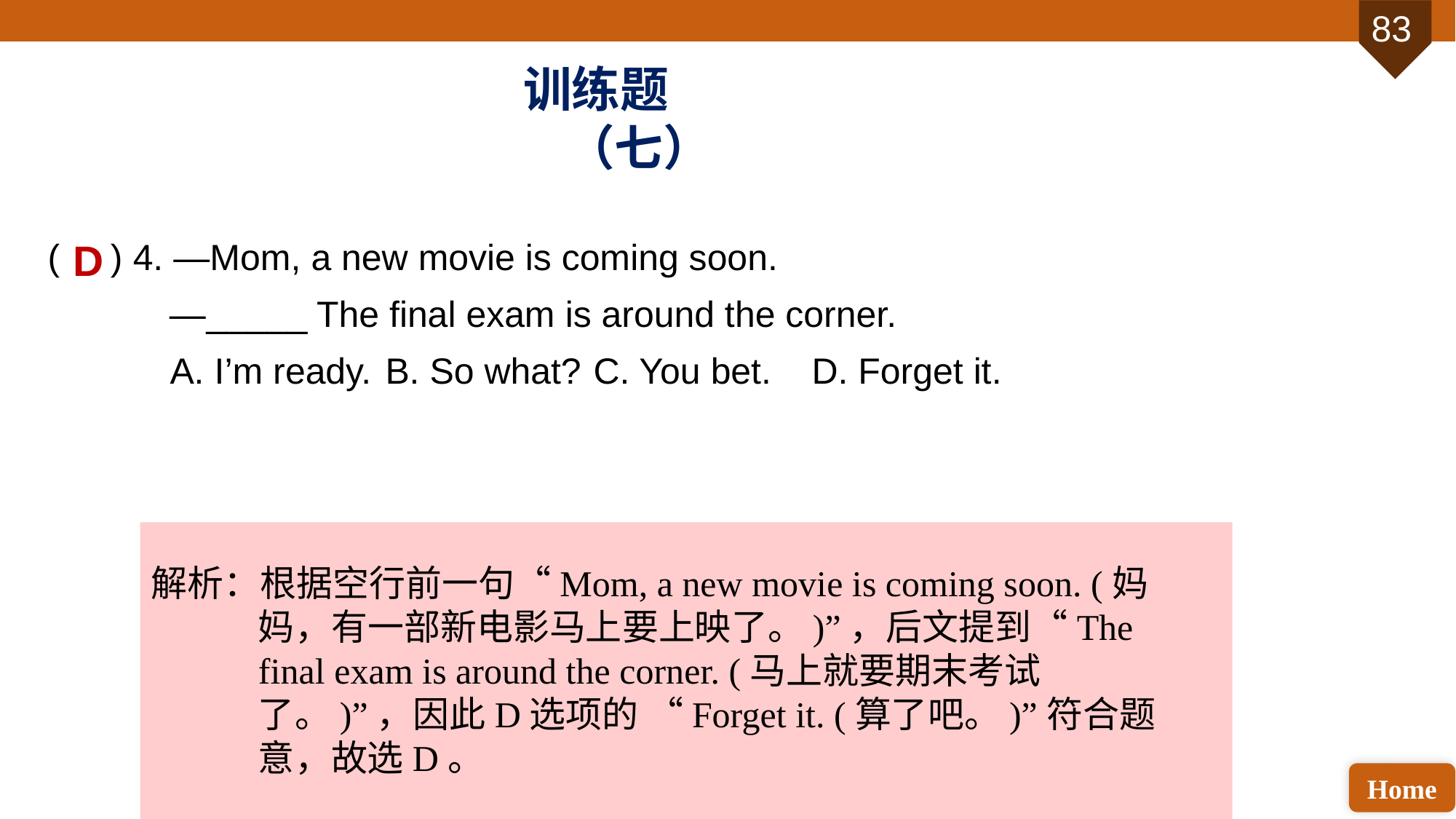

训练题（七）
(     ) 4. —Mom, a new movie is coming soon.
            —_____ The final exam is around the corner.
            A. I’m ready.	 B. So what? 	C. You bet. 	D. Forget it.
D

解析：根据空行前一句“Mom, a new movie is coming soon. (妈妈，有一部新电影马上要上映了。)”，后文提到“The final exam is around the corner. (马上就要期末考试了。)”，因此D选项的 “Forget it. (算了吧。)”符合题意，故选D。